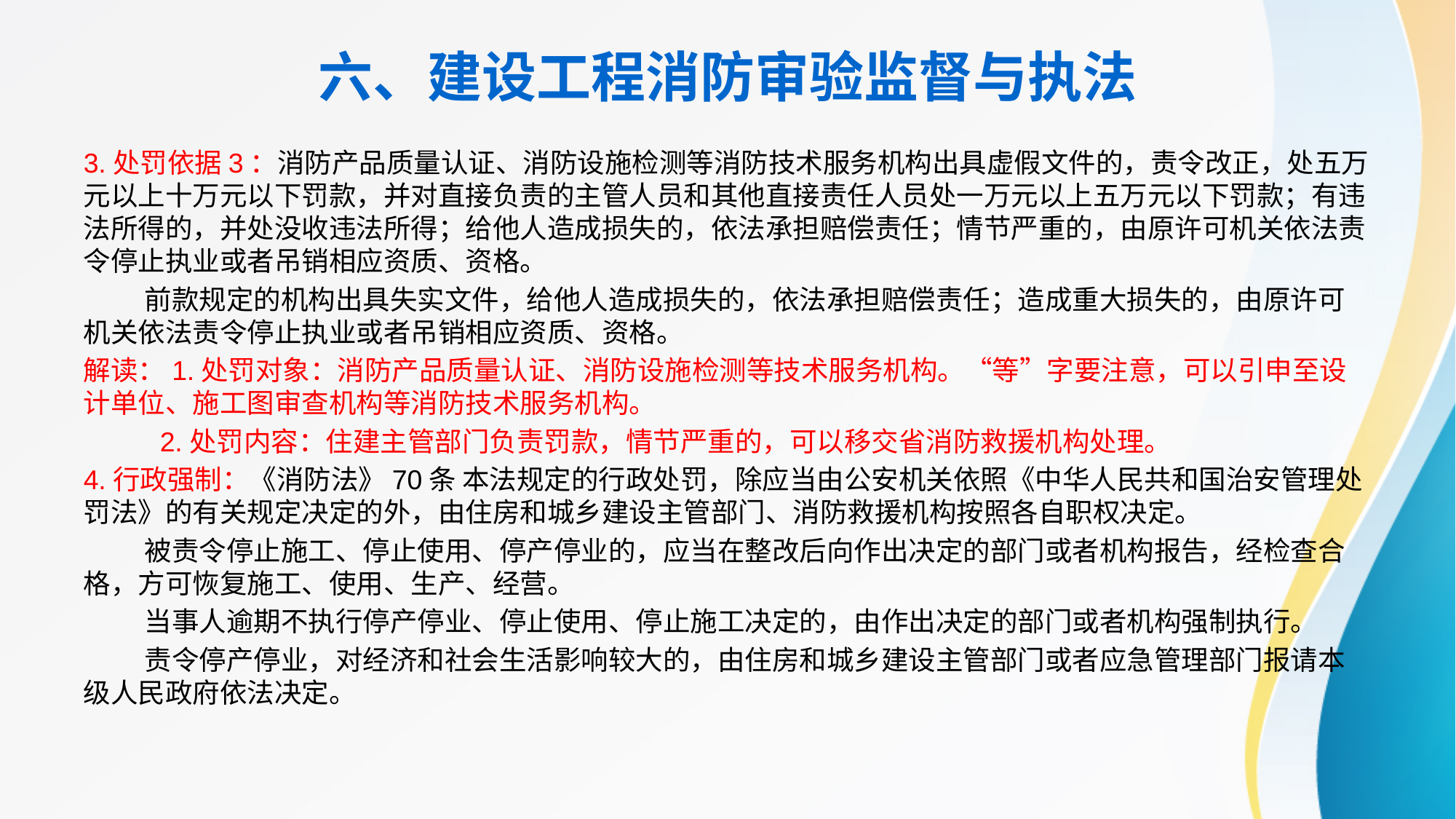

# 六、建设工程消防审验监督与执法
3.处罚依据3：消防产品质量认证、消防设施检测等消防技术服务机构出具虚假文件的，责令改正，处五万元以上十万元以下罚款，并对直接负责的主管人员和其他直接责任人员处一万元以上五万元以下罚款；有违法所得的，并处没收违法所得；给他人造成损失的，依法承担赔偿责任；情节严重的，由原许可机关依法责令停止执业或者吊销相应资质、资格。
  前款规定的机构出具失实文件，给他人造成损失的，依法承担赔偿责任；造成重大损失的，由原许可机关依法责令停止执业或者吊销相应资质、资格。
解读：1.处罚对象：消防产品质量认证、消防设施检测等技术服务机构。“等”字要注意，可以引申至设计单位、施工图审查机构等消防技术服务机构。
          2.处罚内容：住建主管部门负责罚款，情节严重的，可以移交省消防救援机构处理。
4.行政强制：《消防法》70条 本法规定的行政处罚，除应当由公安机关依照《中华人民共和国治安管理处罚法》的有关规定决定的外，由住房和城乡建设主管部门、消防救援机构按照各自职权决定。
  被责令停止施工、停止使用、停产停业的，应当在整改后向作出决定的部门或者机构报告，经检查合格，方可恢复施工、使用、生产、经营。
  当事人逾期不执行停产停业、停止使用、停止施工决定的，由作出决定的部门或者机构强制执行。
  责令停产停业，对经济和社会生活影响较大的，由住房和城乡建设主管部门或者应急管理部门报请本级人民政府依法决定。